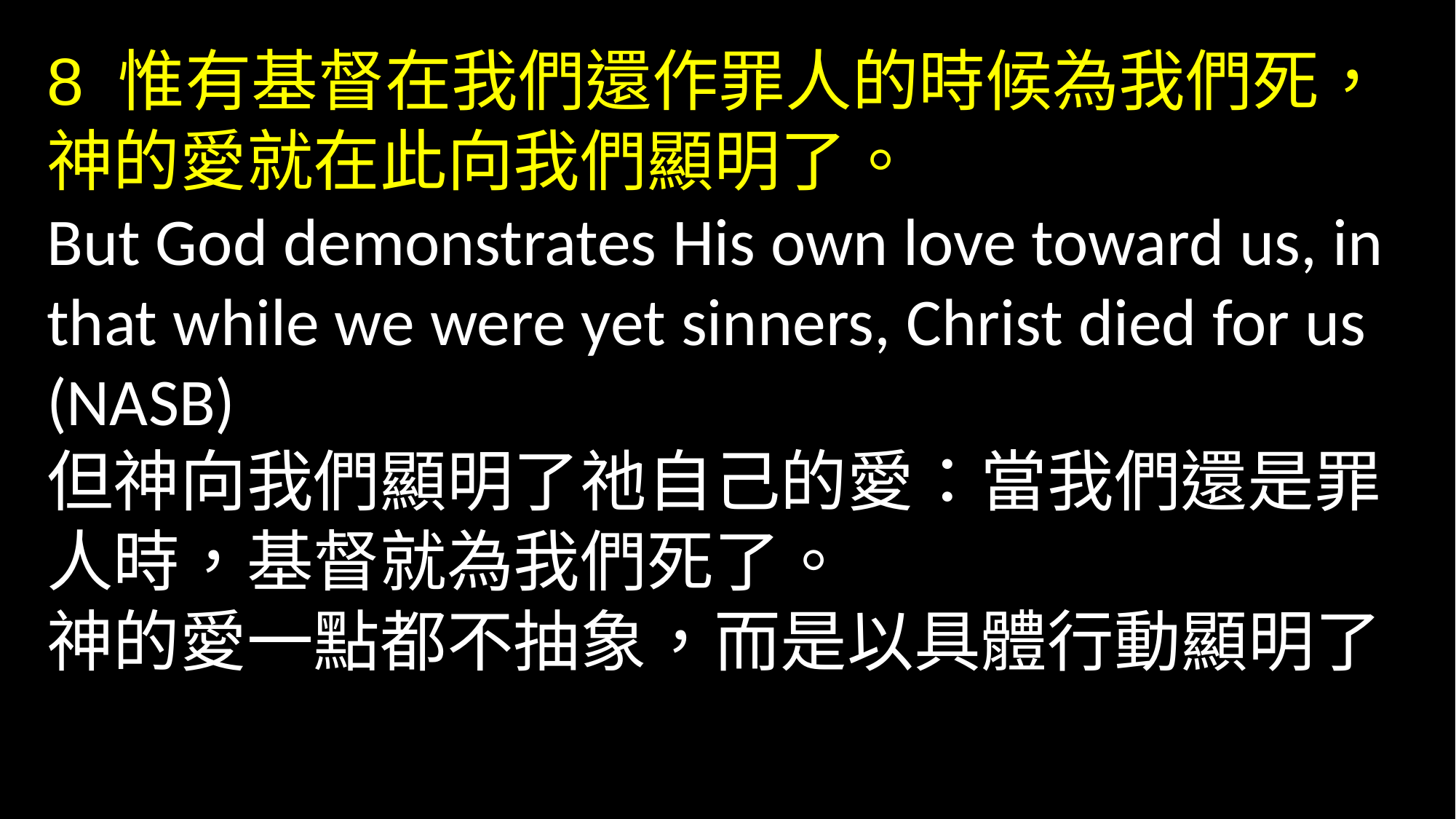

8 惟有基督在我們還作罪人的時候為我們死，神的愛就在此向我們顯明了。
But God demonstrates His own love toward us, in that while we were yet sinners, Christ died for us (NASB)
但神向我們顯明了祂自己的愛：當我們還是罪人時，基督就為我們死了。
神的愛一點都不抽象，而是以具體行動顯明了